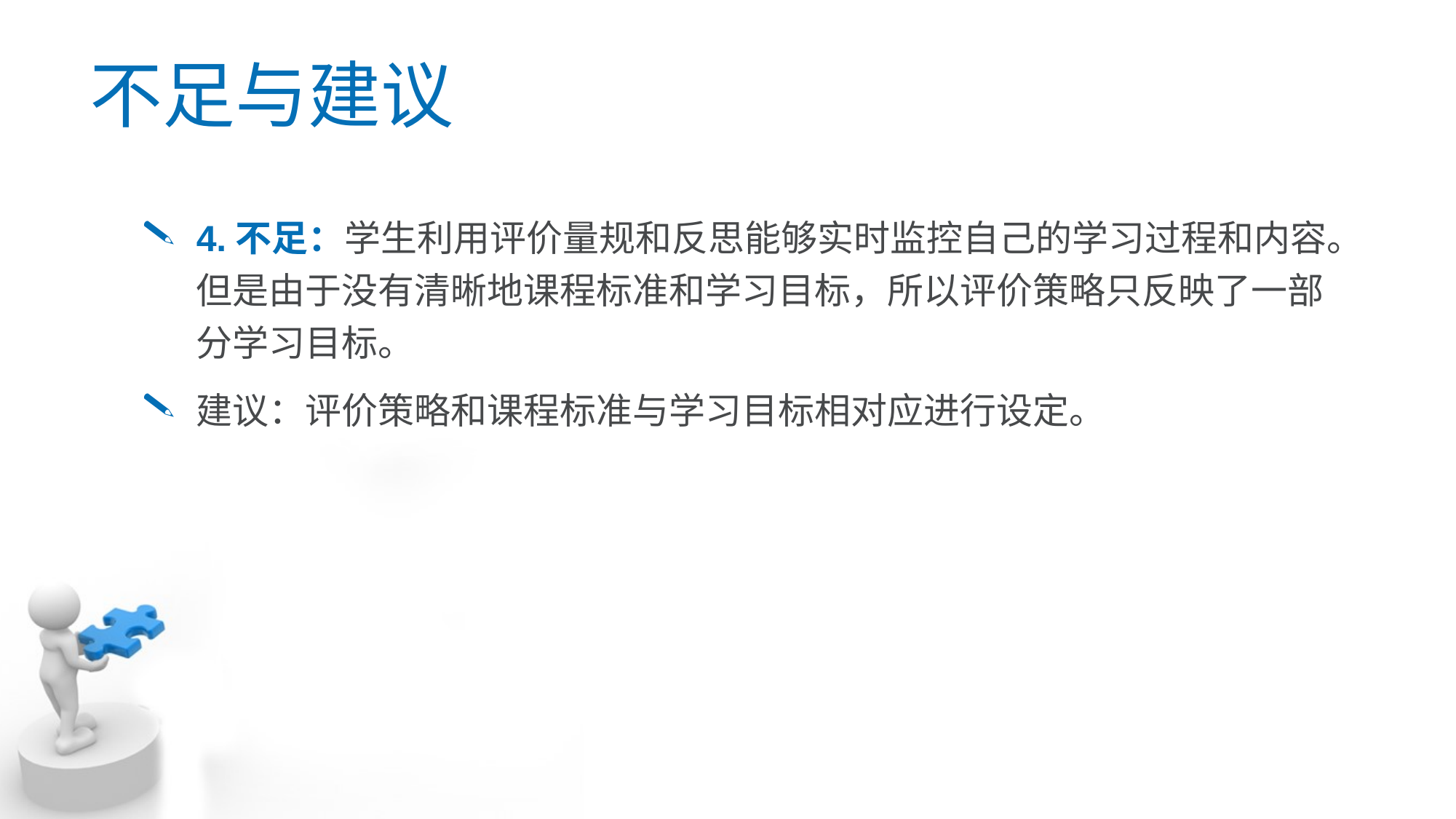

不足与建议
4.不足：学生利用评价量规和反思能够实时监控自己的学习过程和内容。但是由于没有清晰地课程标准和学习目标，所以评价策略只反映了一部分学习目标。
建议：评价策略和课程标准与学习目标相对应进行设定。